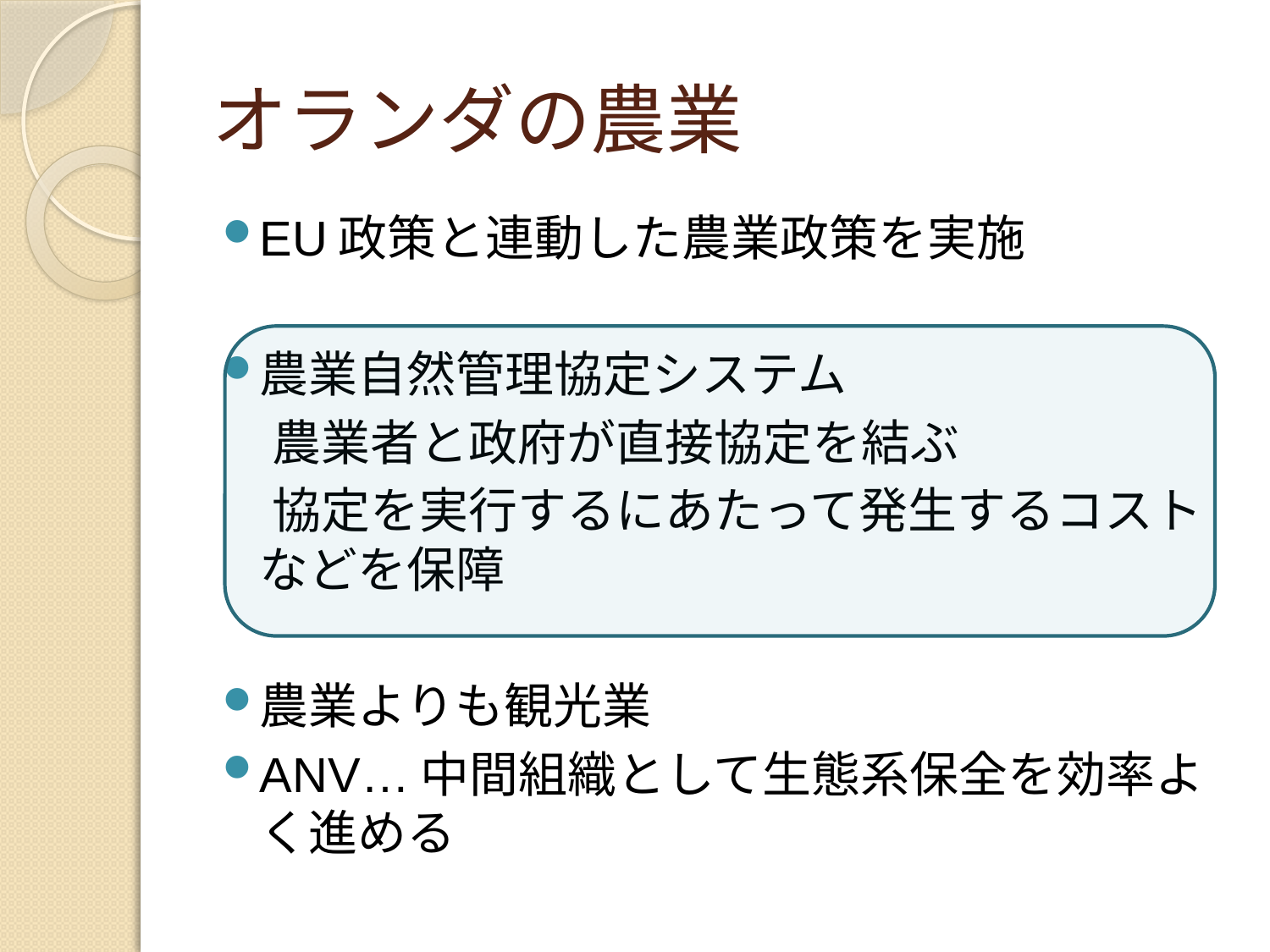

# オランダの農業
EU政策と連動した農業政策を実施

農業自然管理協定システム
　農業者と政府が直接協定を結ぶ
　協定を実行するにあたって発生するコストなどを保障

農業よりも観光業
ANV…中間組織として生態系保全を効率よく進める